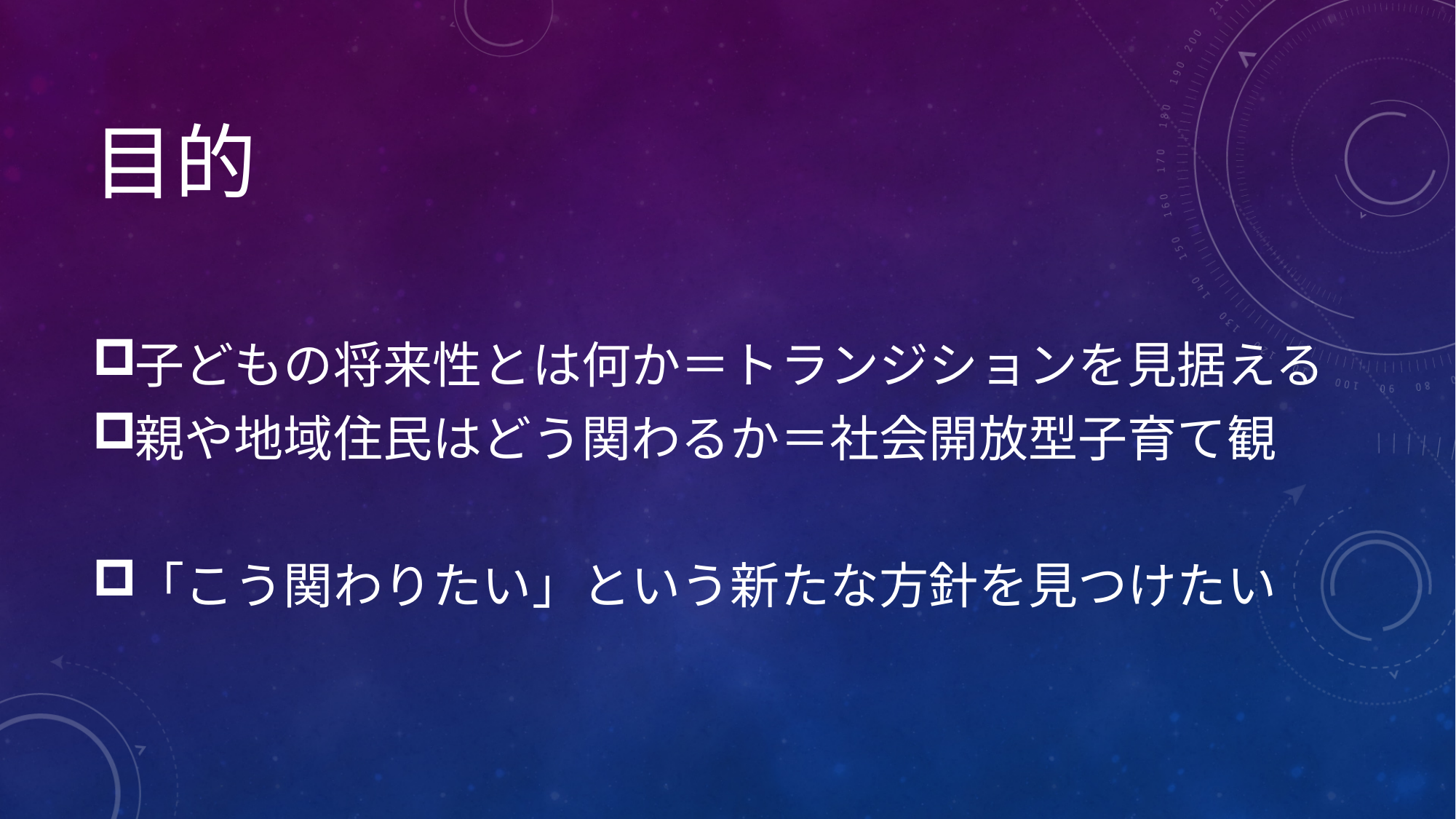

# 目的
子どもの将来性とは何か＝トランジションを見据える
親や地域住民はどう関わるか＝社会開放型子育て観

「こう関わりたい」という新たな方針を見つけたい